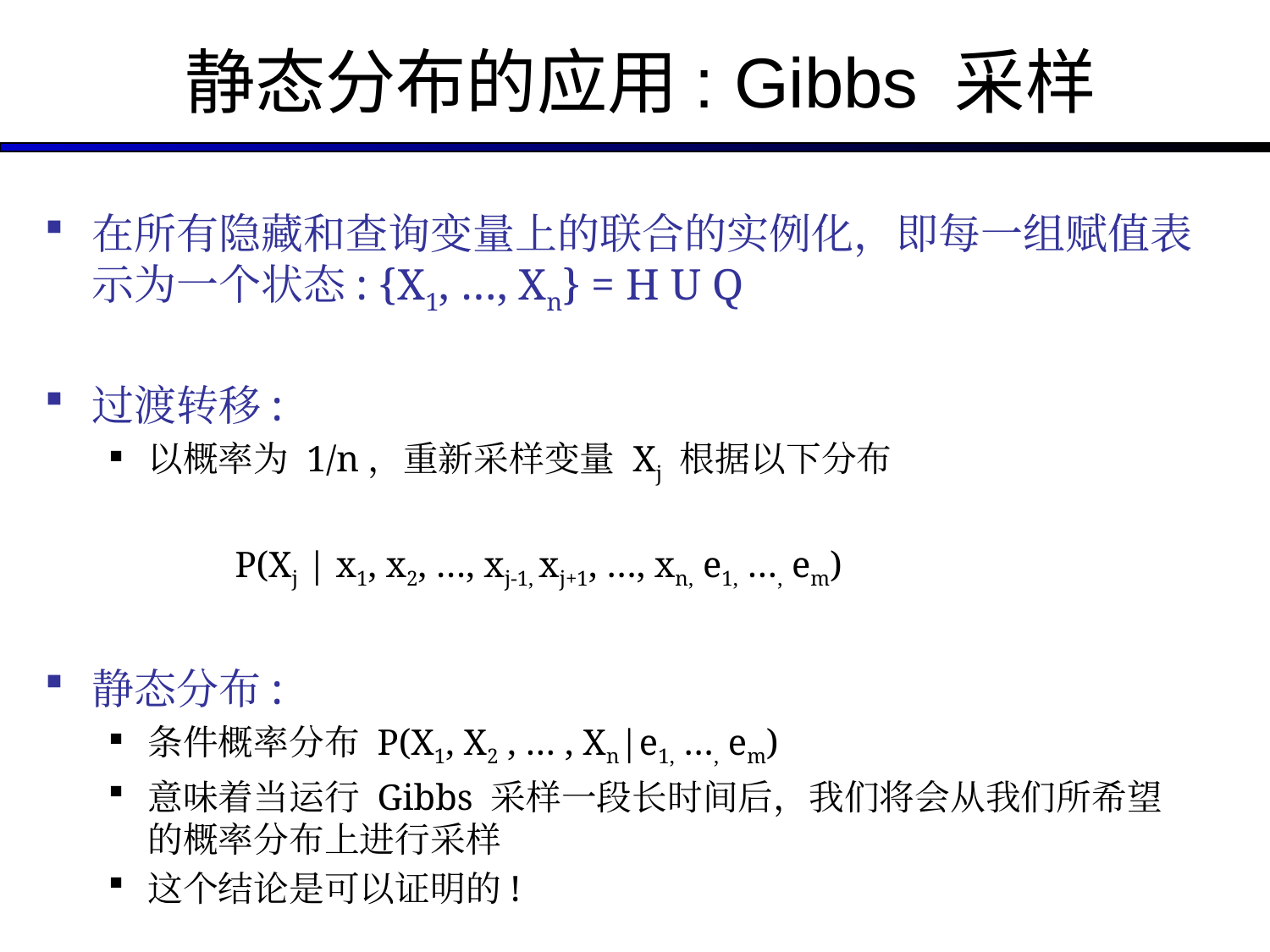

# 静态分布的应用: Gibbs 采样
在所有隐藏和查询变量上的联合的实例化，即每一组赋值表示为一个状态: {X1, …, Xn} = H U Q

过渡转移:
以概率为 1/n，重新采样变量 Xj 根据以下分布

	P(Xj | x1, x2, …, xj-1, xj+1, …, xn, e1, …, em)

静态分布:
条件概率分布 P(X1, X2 , … , Xn|e1, …, em)
意味着当运行 Gibbs 采样一段长时间后，我们将会从我们所希望的概率分布上进行采样
这个结论是可以证明的!